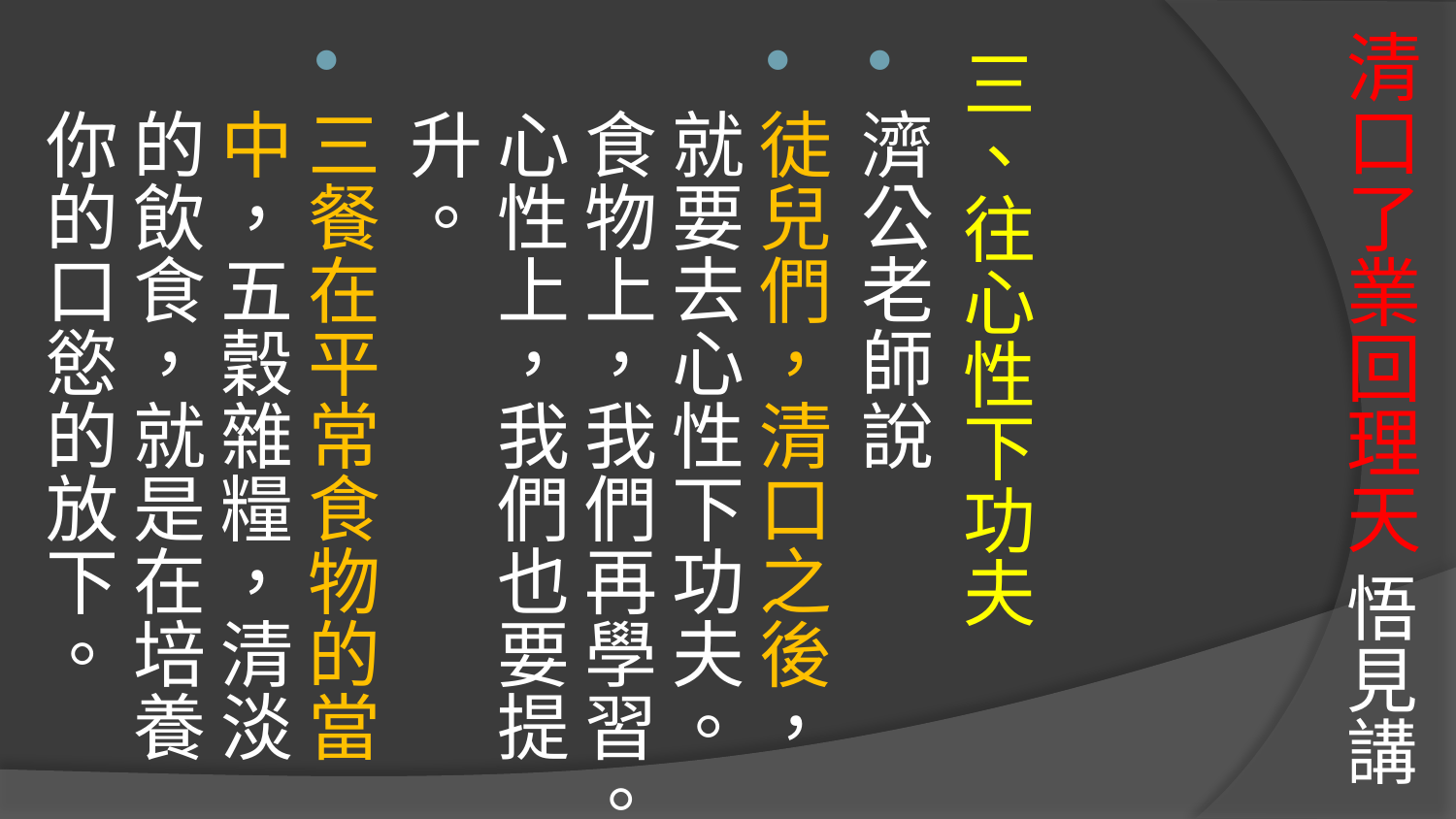

# 清口了業回理天 悟見講
三、往心性下功夫
濟公老師說
徒兒們，清口之後，就要去心性下功夫。食物上，我們再學習。心性上，我們也要提升。
三餐在平常食物的當中，五穀雜糧，清淡的飲食，就是在培養你的口慾的放下。